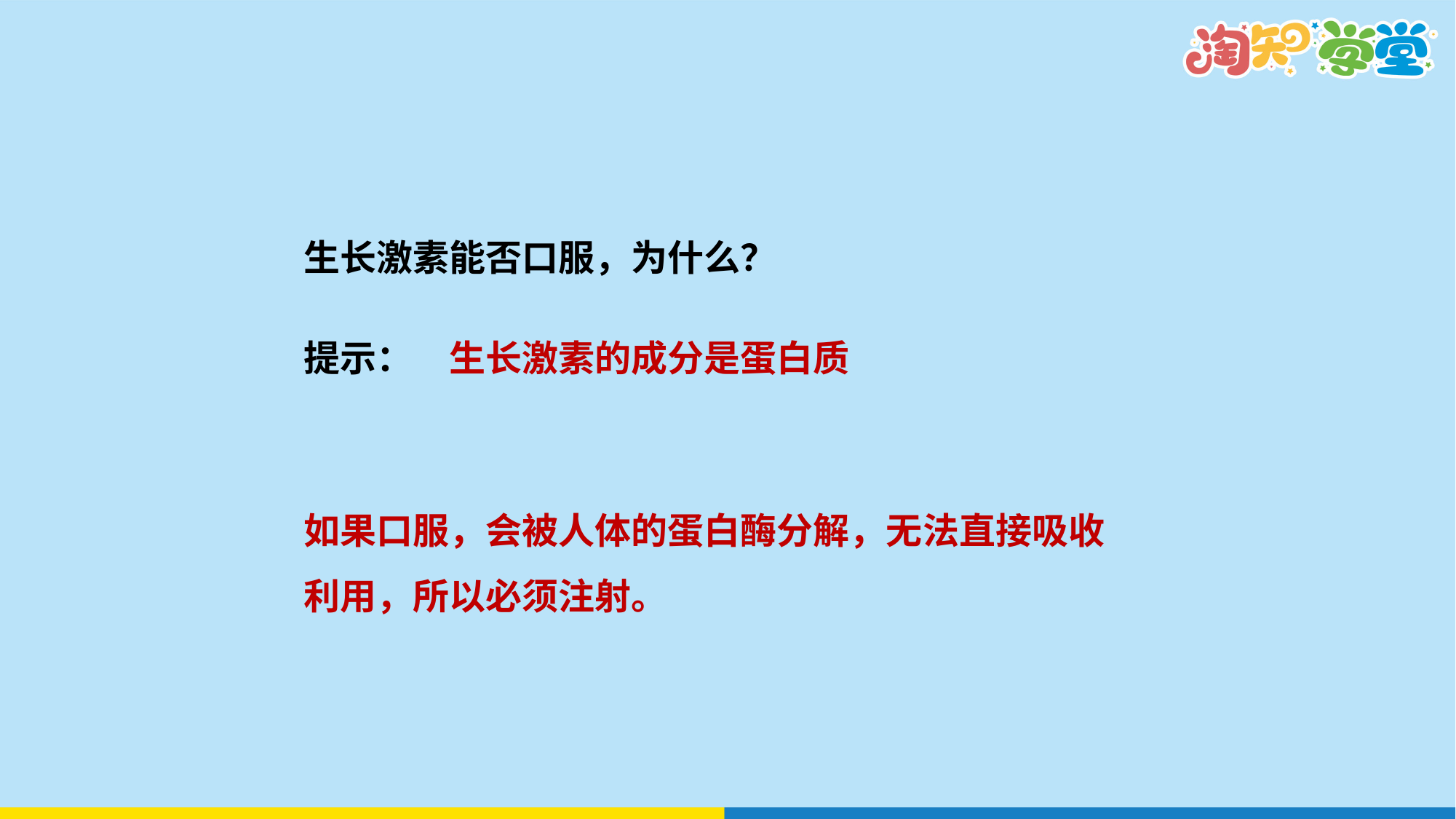

生长激素能否口服，为什么？
提示：
生长激素的成分是蛋白质
如果口服，会被人体的蛋白酶分解，无法直接吸收利用，所以必须注射。